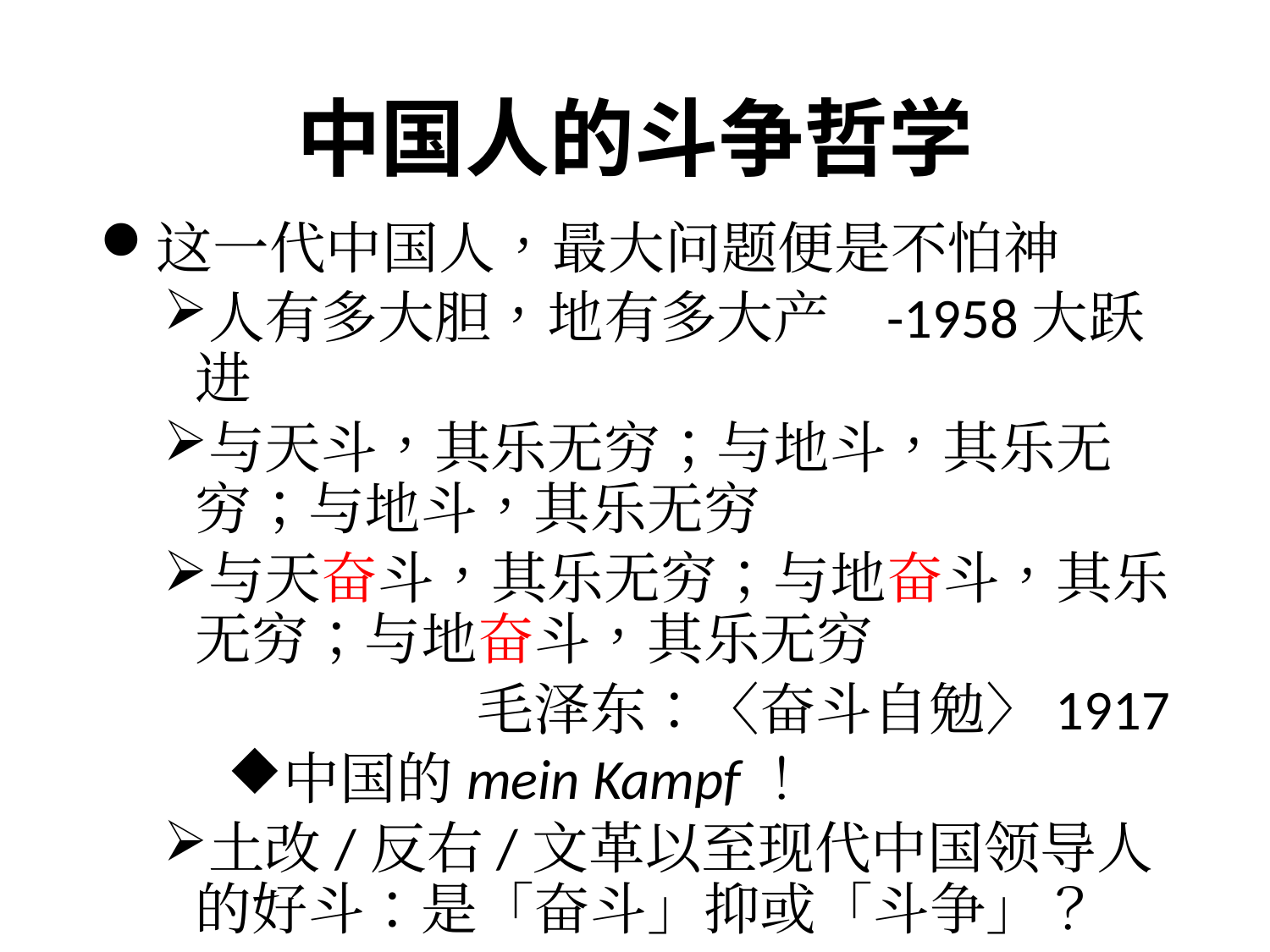

# 中国人的斗争哲学
这一代中国人，最大问题便是不怕神
人有多大胆，地有多大产   -1958大跃进
与天斗，其乐无穷；与地斗，其乐无穷；与地斗，其乐无穷
与天奋斗，其乐无穷；与地奋斗，其乐无穷；与地奋斗，其乐无穷
毛泽东：〈奋斗自勉〉1917
中国的mein Kampf！
土改/反右/文革以至现代中国领导人的好斗：是「奋斗」抑或「斗争」？